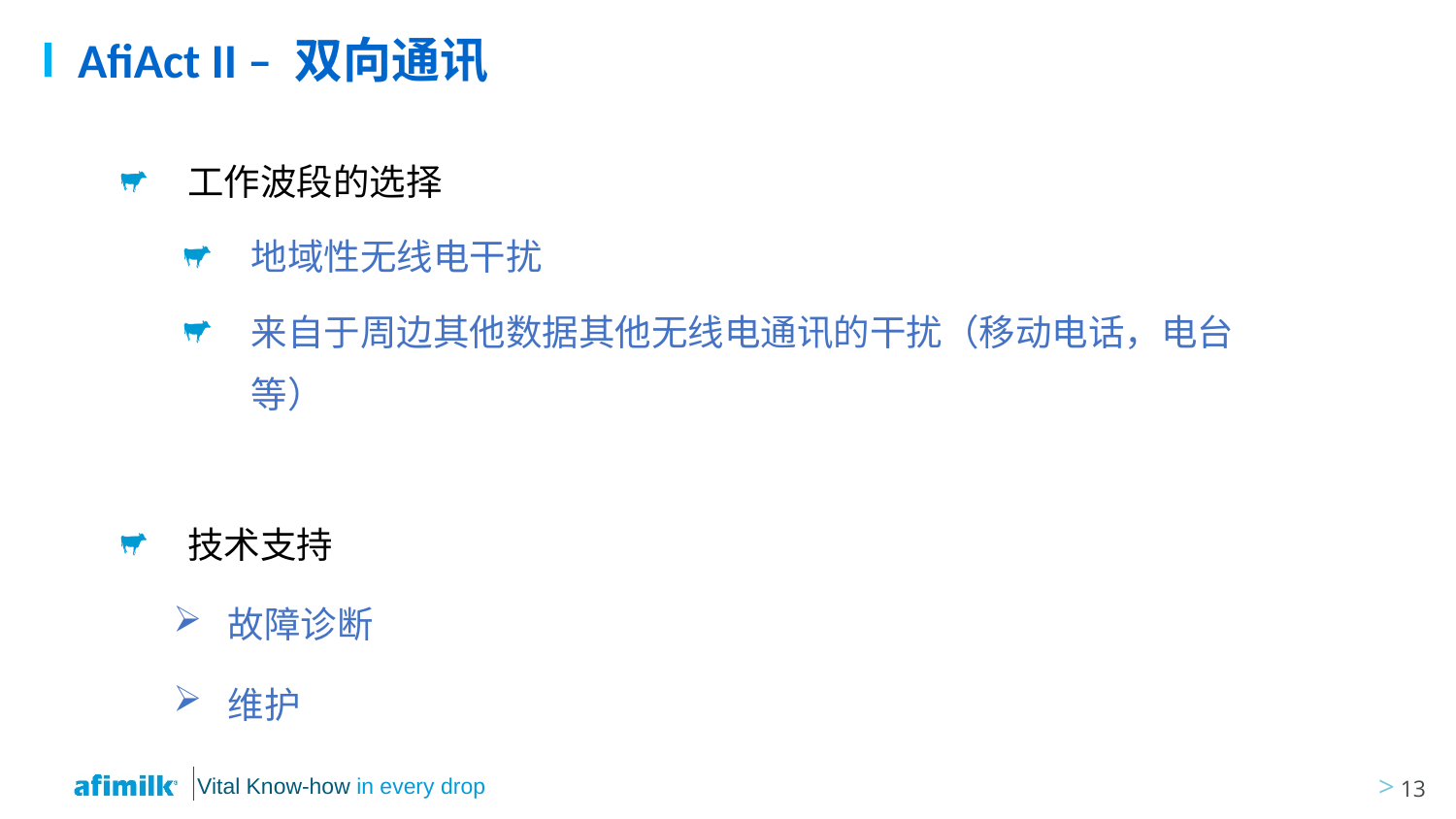

# AfiAct II – 双向通讯
工作波段的选择
地域性无线电干扰
来自于周边其他数据其他无线电通讯的干扰（移动电话，电台等）

技术支持
故障诊断
维护